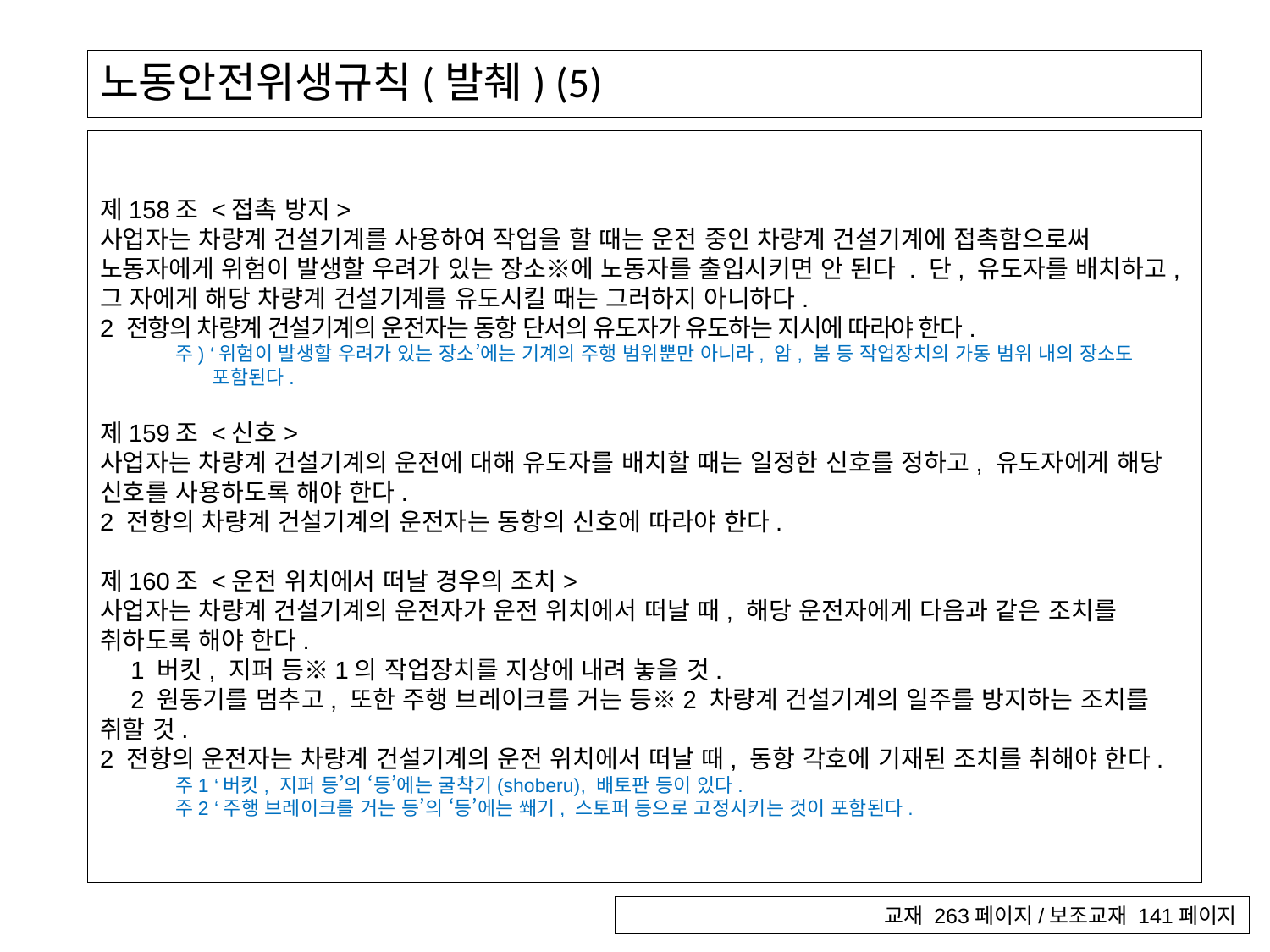

# 노동안전위생규칙(발췌) (5)
제158조 <접촉 방지>
사업자는 차량계 건설기계를 사용하여 작업을 할 때는 운전 중인 차량계 건설기계에 접촉함으로써 노동자에게 위험이 발생할 우려가 있는 장소※에 노동자를 출입시키면 안 된다 . 단, 유도자를 배치하고, 그 자에게 해당 차량계 건설기계를 유도시킬 때는 그러하지 아니하다.
2 전항의 차량계 건설기계의 운전자는 동항 단서의 유도자가 유도하는 지시에 따라야 한다.
주) ‘위험이 발생할 우려가 있는 장소’에는 기계의 주행 범위뿐만 아니라, 암, 붐 등 작업장치의 가동 범위 내의 장소도 포함된다.

제159조 <신호>
사업자는 차량계 건설기계의 운전에 대해 유도자를 배치할 때는 일정한 신호를 정하고, 유도자에게 해당 신호를 사용하도록 해야 한다.
2 전항의 차량계 건설기계의 운전자는 동항의 신호에 따라야 한다.

제160조 <운전 위치에서 떠날 경우의 조치>
사업자는 차량계 건설기계의 운전자가 운전 위치에서 떠날 때, 해당 운전자에게 다음과 같은 조치를 취하도록 해야 한다.
　1 버킷, 지퍼 등※1의 작업장치를 지상에 내려 놓을 것.
　2 원동기를 멈추고, 또한 주행 브레이크를 거는 등※2 차량계 건설기계의 일주를 방지하는 조치를 취할 것.
2 전항의 운전자는 차량계 건설기계의 운전 위치에서 떠날 때, 동항 각호에 기재된 조치를 취해야 한다.
주1 ‘버킷, 지퍼 등’의 ‘등’에는 굴착기(shoberu), 배토판 등이 있다.
주2 ‘주행 브레이크를 거는 등’의 ‘등’에는 쐐기, 스토퍼 등으로 고정시키는 것이 포함된다.
교재 263페이지/보조교재 141페이지